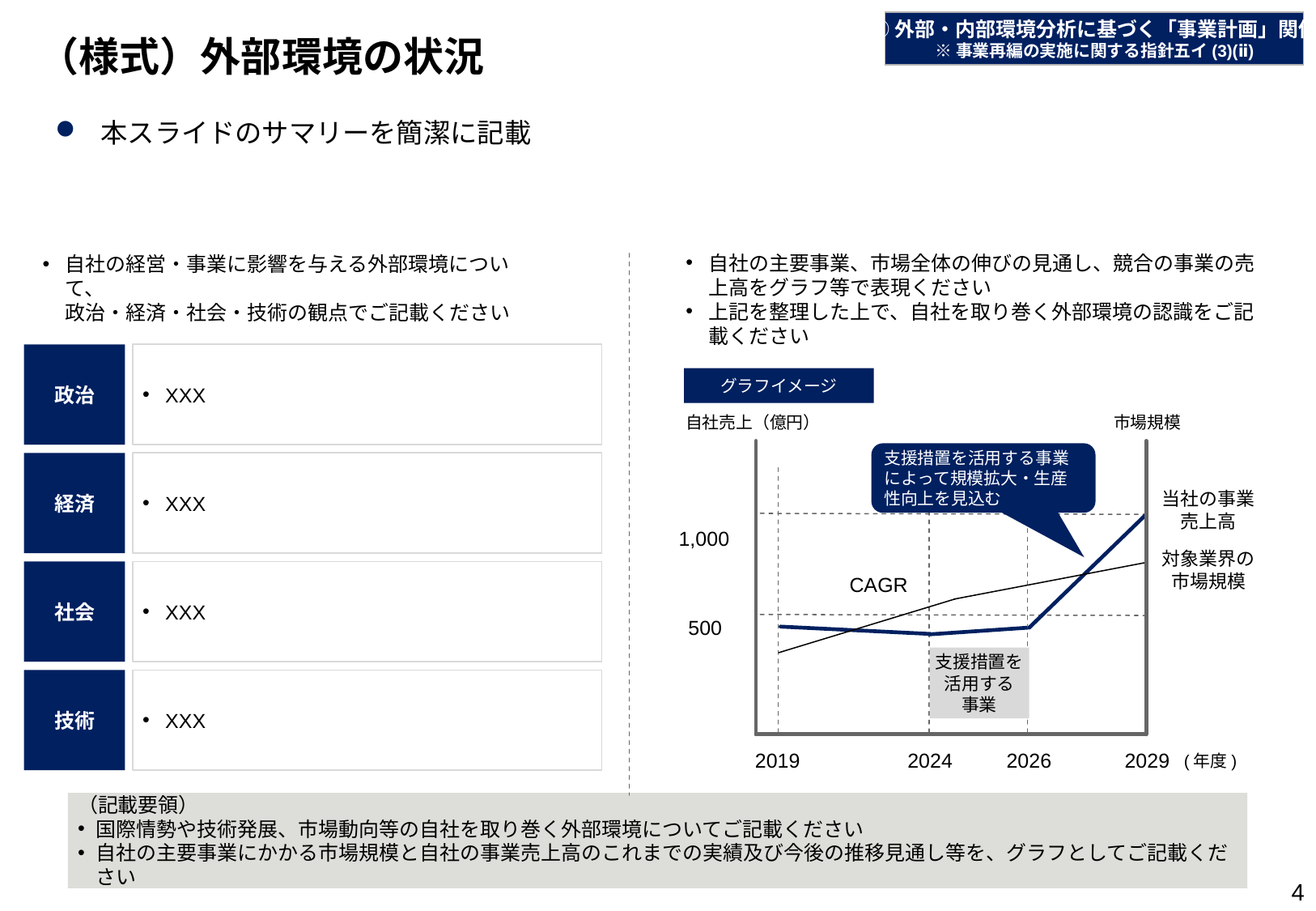

②外部・内部環境分析に基づく「事業計画」関係
※事業再編の実施に関する指針五イ(3)(ⅱ)
# （様式）外部環境の状況
本スライドのサマリーを簡潔に記載
自社の経営・事業に影響を与える外部環境について、
政治・経済・社会・技術の観点でご記載ください
自社の主要事業、市場全体の伸びの見通し、競合の事業の売上高をグラフ等で表現ください
上記を整理した上で、自社を取り巻く外部環境の認識をご記載ください
政治
経済
社会
技術
XXX
グラフイメージ
自社売上（億円）
市場規模
支援措置を活用する事業によって規模拡大・生産性向上を見込む
XXX
当社の事業売上高
1,000
対象業界の市場規模
XXX
CAGR
500
支援措置を活用する
事業
XXX
(年度)
2019
2024
2026
2029
（記載要領）
国際情勢や技術発展、市場動向等の自社を取り巻く外部環境についてご記載ください
自社の主要事業にかかる市場規模と自社の事業売上高のこれまでの実績及び今後の推移見通し等を、グラフとしてご記載ください
4